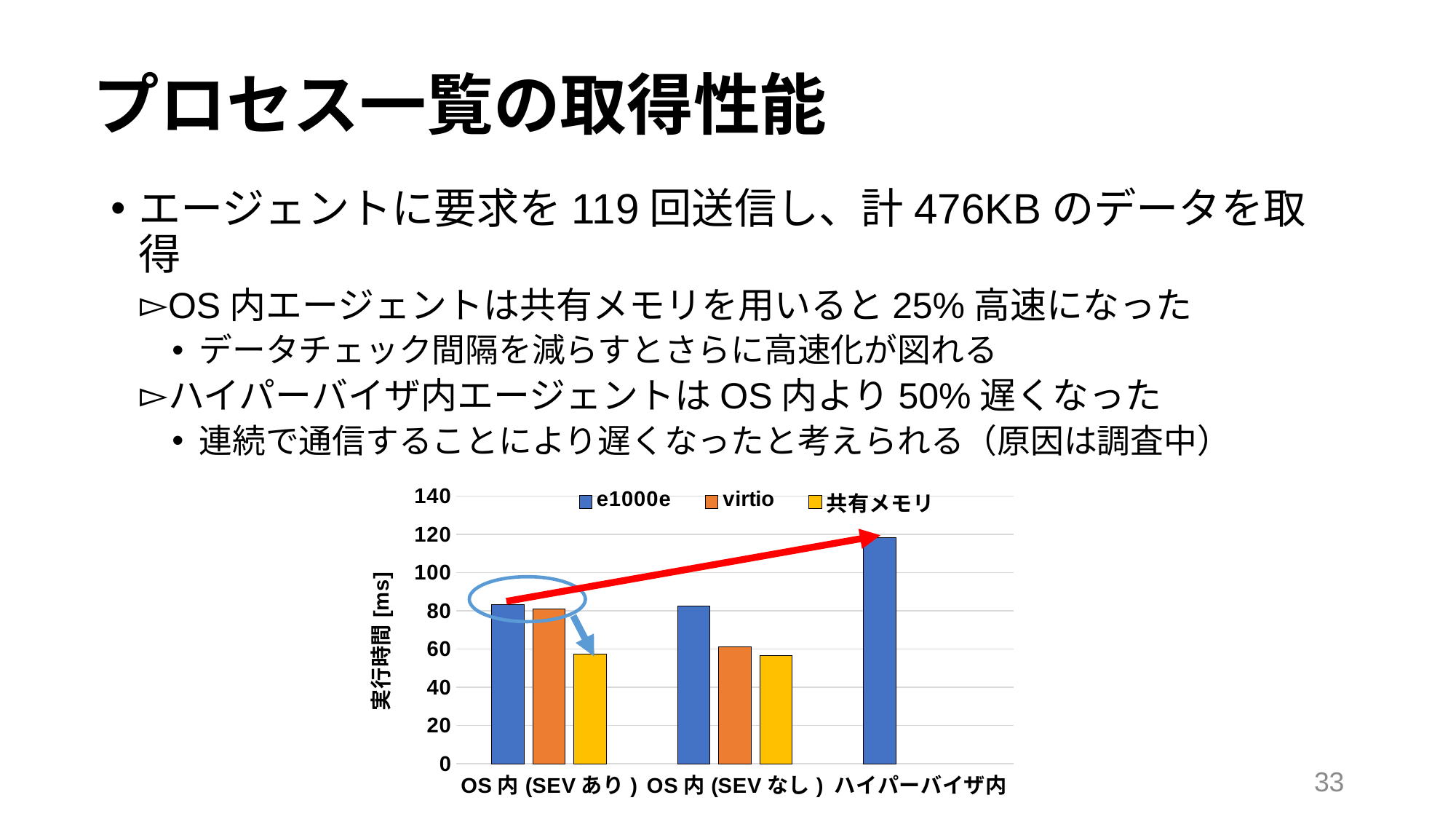

# プロセス一覧の取得性能
エージェントに要求を119回送信し、計476KBのデータを取得
OS内エージェントは共有メモリを用いると25%高速になった
データチェック間隔を減らすとさらに高速化が図れる
ハイパーバイザ内エージェントはOS内より50%遅くなった
連続で通信することにより遅くなったと考えられる（原因は調査中）

### Chart

| Category | e1000e | virtio | 共有メモリ |
|---|---|---|---|
| OS内(SEVあり) | 83.24551199999999 | 81.10218 | 57.414 |
| OS内(SEVなし) | 82.381136 | 61.230819999999994 | 56.520540000000004 |
| ハイパーバイザ内 | 118.32406 | None | None |
33